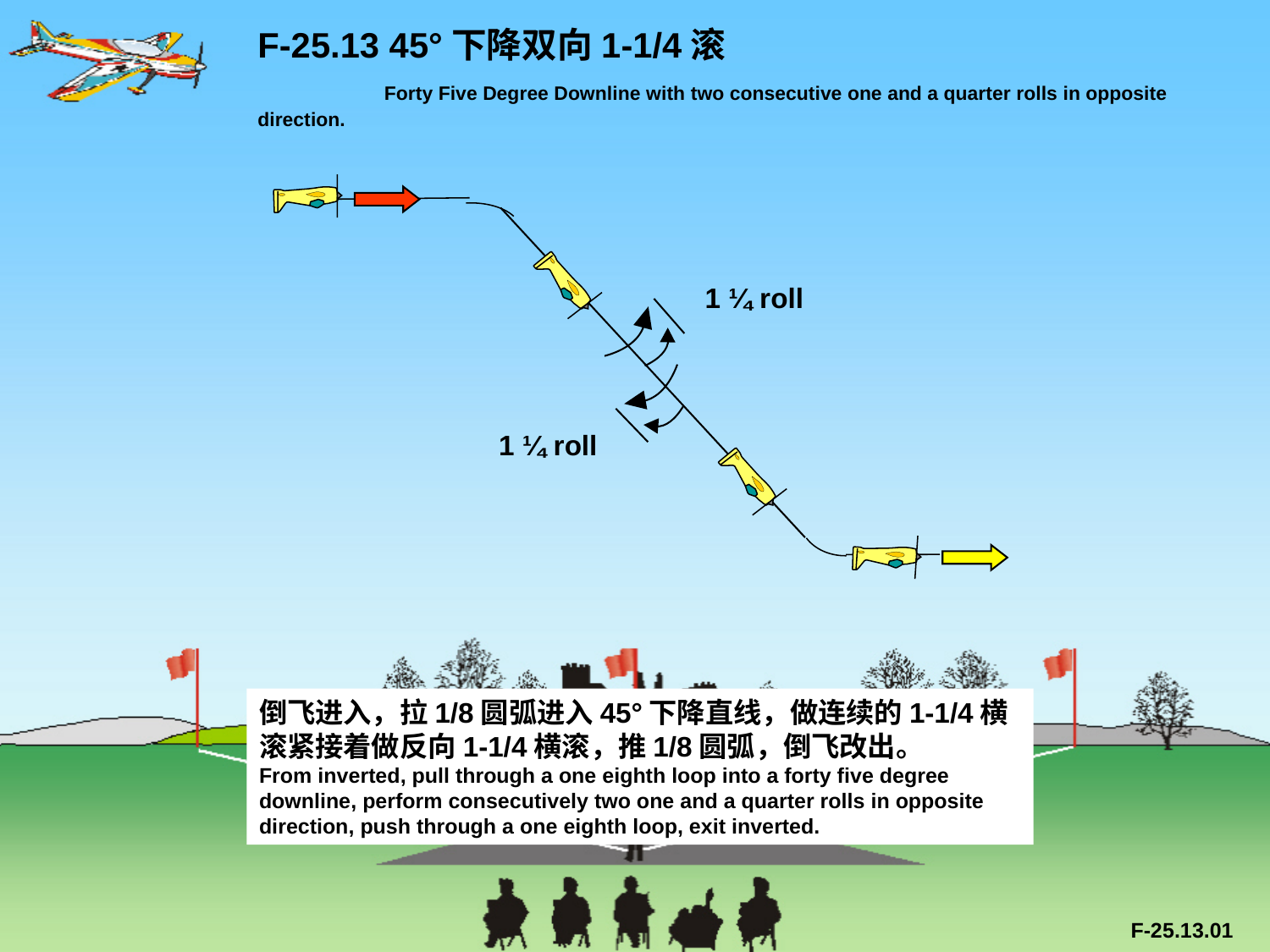

F-25.13 45°下降双向1-1/4滚
             Forty Five Degree Downline with two consecutive one and a quarter rolls in opposite direction.

1 ¼ roll

1 ¼ roll

倒飞进入，拉1/8圆弧进入45°下降直线，做连续的1-1/4横滚紧接着做反向1-1/4横滚，推1/8圆弧，倒飞改出。
From inverted, pull through a one eighth loop into a forty five degree downline, perform consecutively two one and a quarter rolls in opposite direction, push through a one eighth loop, exit inverted.

F-25.13.01